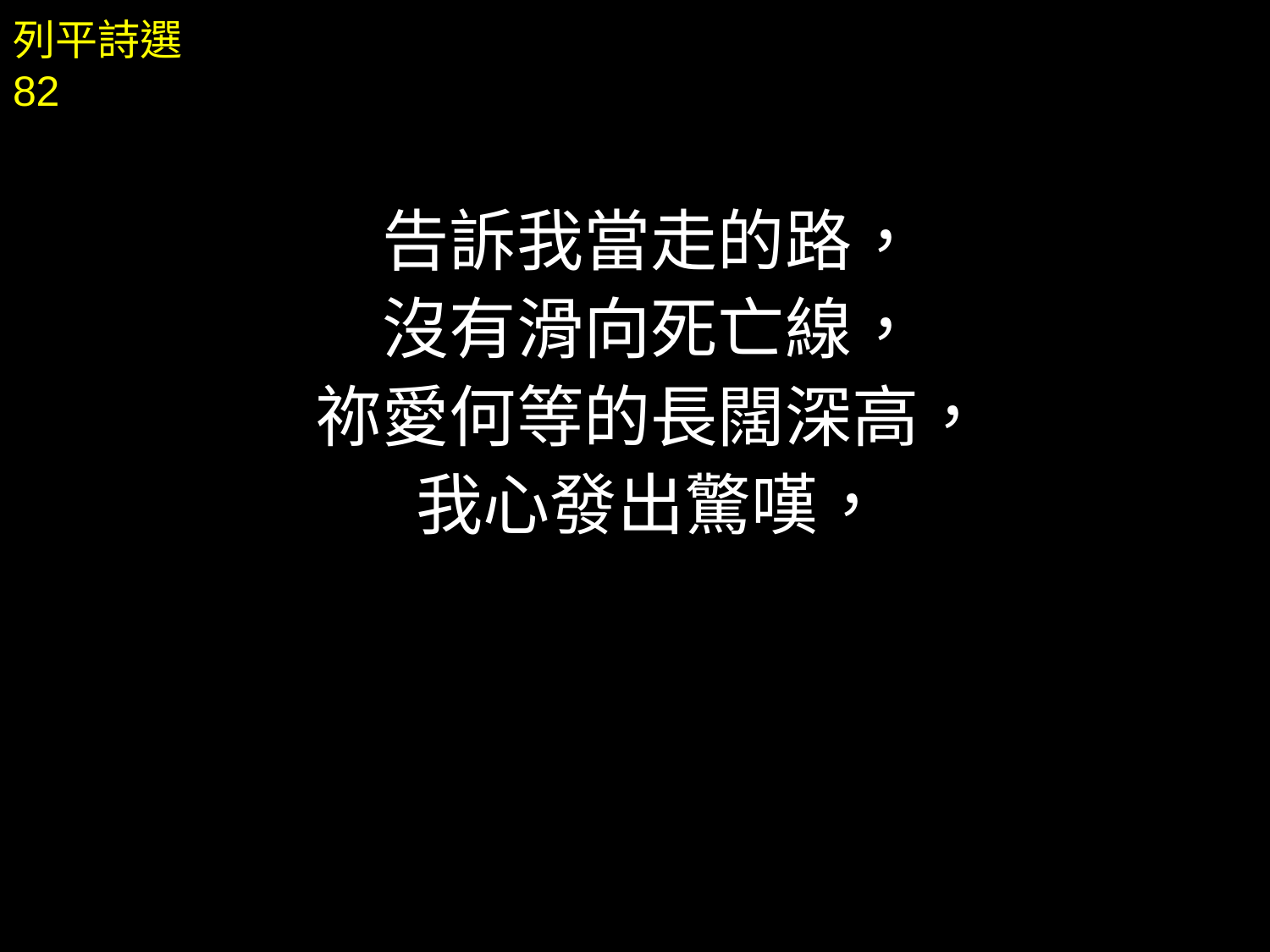

告訴我當走的路，
沒有滑向死亡線，
祢愛何等的長闊深高，
我心發出驚嘆，
列平詩選  82